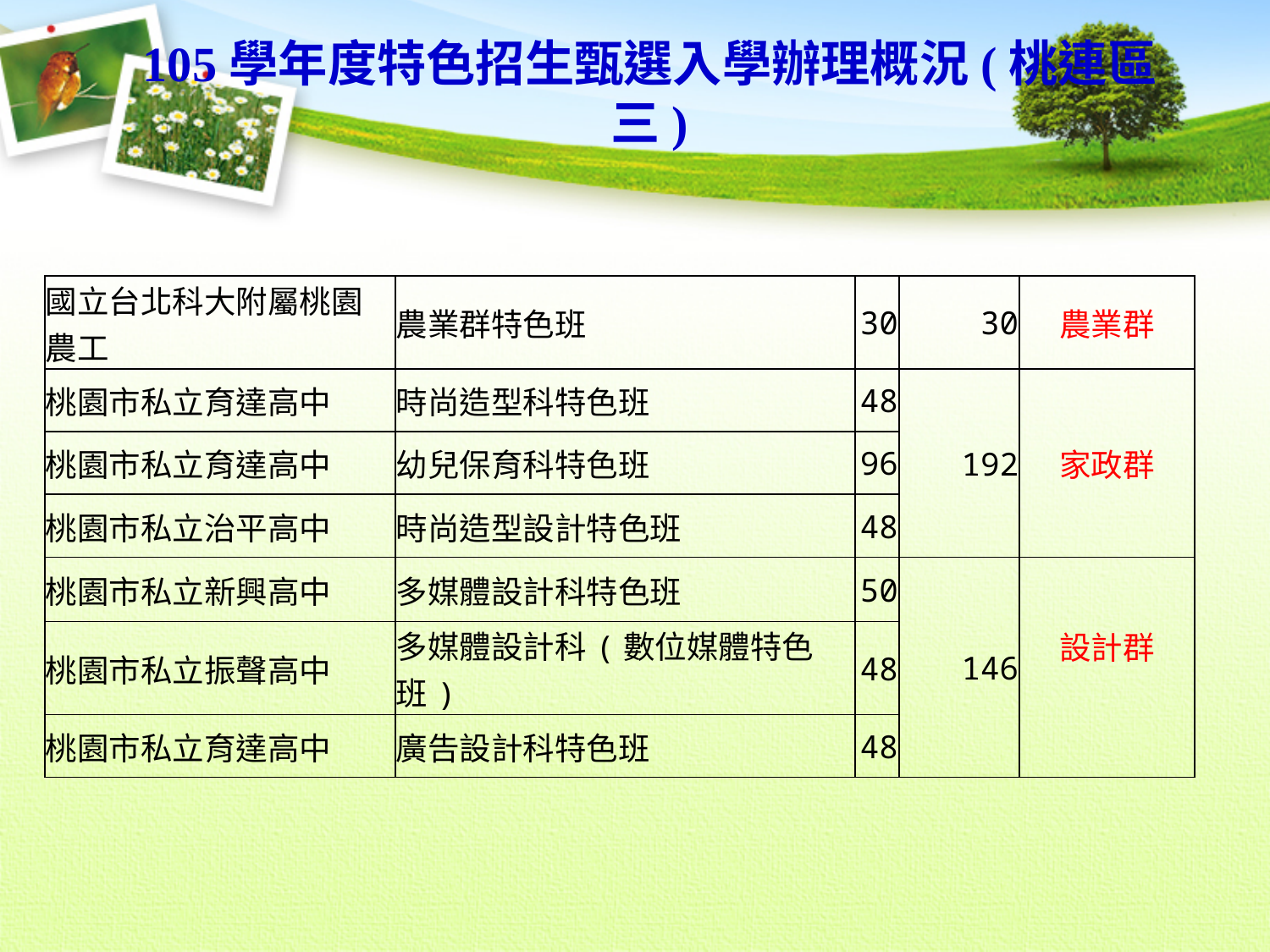

# 105學年度特色招生甄選入學辦理概況(桃連區三)
| 國立台北科大附屬桃園農工 | 農業群特色班 | 30 | 30 | 農業群 |
| --- | --- | --- | --- | --- |
| 桃園市私立育達高中 | 時尚造型科特色班 | 48 | 192 | 家政群 |
| 桃園市私立育達高中 | 幼兒保育科特色班 | 96 |  |  |
| 桃園市私立治平高中 | 時尚造型設計特色班 | 48 |  |  |
| 桃園市私立新興高中 | 多媒體設計科特色班 | 50 | 146 | 設計群 |
| 桃園市私立振聲高中 | 多媒體設計科(數位媒體特色班) | 48 |  |  |
| 桃園市私立育達高中 | 廣告設計科特色班 | 48 |  |  |